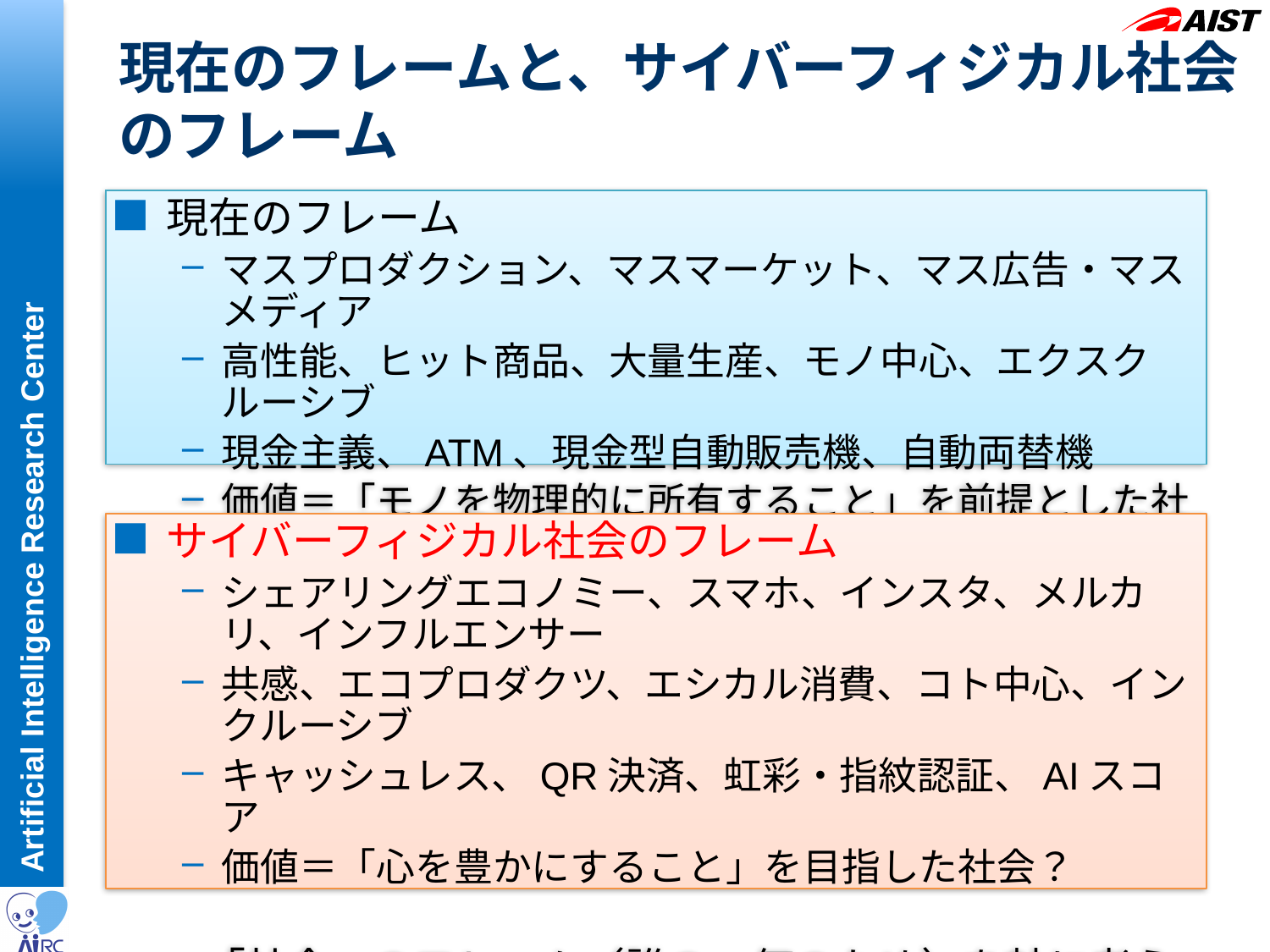

現在のフレームと、サイバーフィジカル社会のフレーム
現在のフレーム
マスプロダクション、マスマーケット、マス広告・マスメディア
高性能、ヒット商品、大量生産、モノ中心、エクスクルーシブ
現金主義、ATM、現金型自動販売機、自動両替機
価値＝「モノを物理的に所有すること」を前提とした社会
サイバーフィジカル社会のフレーム
シェアリングエコノミー、スマホ、インスタ、メルカリ、インフルエンサー
共感、エコプロダクツ、エシカル消費、コト中心、インクルーシブ
キャッシュレス、QR決済、虹彩・指紋認証、AIスコア
価値＝「心を豊かにすること」を目指した社会？

　　「社会」のフレーム（誰の、何のため）を軸に考える